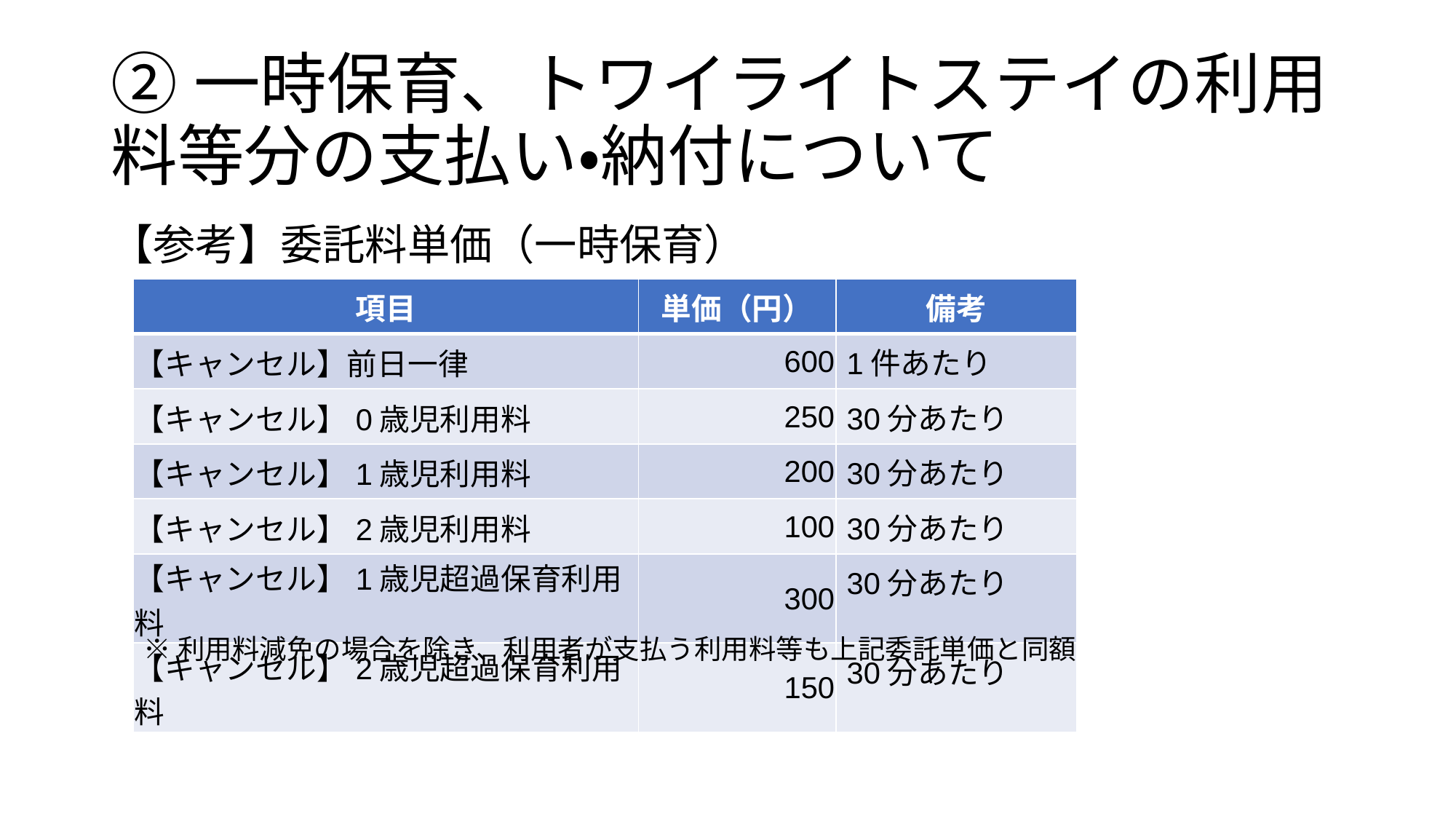

# ②一時保育、トワイライトステイの利用料等分の支払い・納付について
【参考】委託料単価（一時保育）
| 項目 | 単価（円） | 備考 |
| --- | --- | --- |
| 【キャンセル】前日一律 | 600 | 1件あたり |
| 【キャンセル】0歳児利用料 | 250 | 30分あたり |
| 【キャンセル】1歳児利用料 | 200 | 30分あたり |
| 【キャンセル】2歳児利用料 | 100 | 30分あたり |
| 【キャンセル】1歳児超過保育利用料 | 300 | 30分あたり |
| 【キャンセル】2歳児超過保育利用料 | 150 | 30分あたり |
※利用料減免の場合を除き、利用者が支払う利用料等も上記委託単価と同額